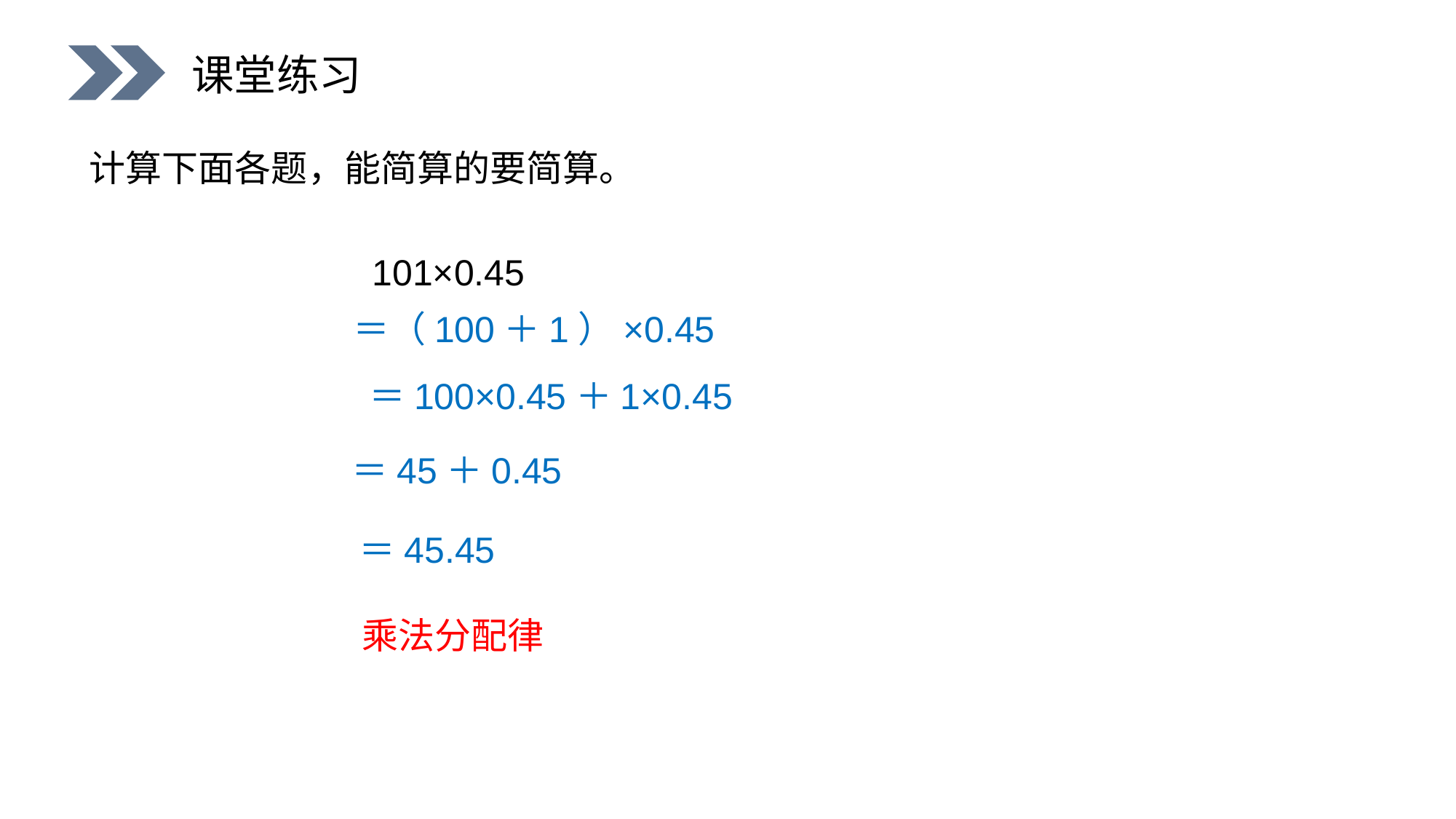

课堂练习
计算下面各题，能简算的要简算。
101×0.45
＝（100＋1）×0.45
＝100×0.45＋1×0.45
＝45＋0.45
＝45.45
乘法分配律